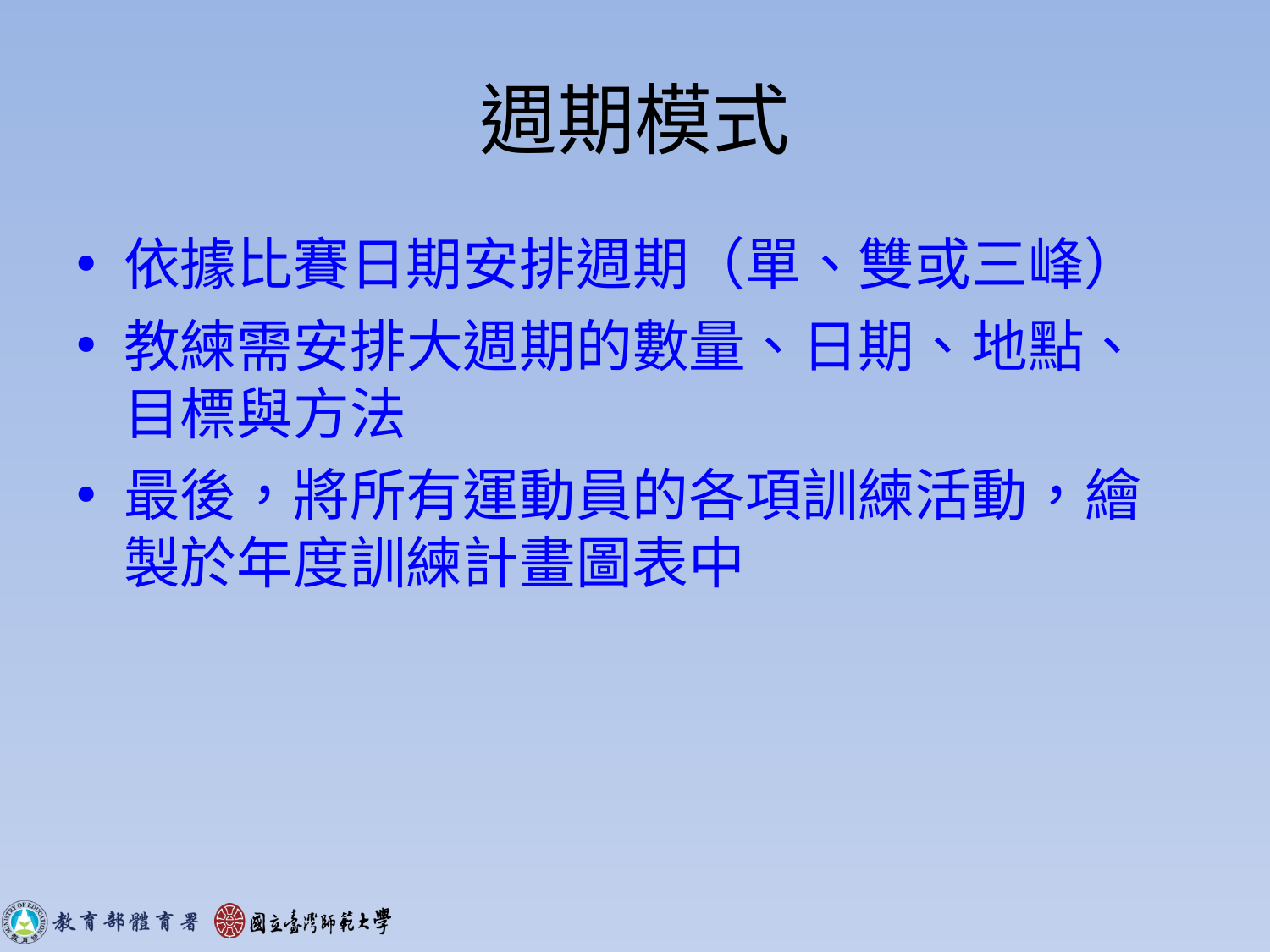

# 週期模式
依據比賽日期安排週期（單、雙或三峰）
教練需安排大週期的數量、日期、地點、目標與方法
最後，將所有運動員的各項訓練活動，繪製於年度訓練計畫圖表中